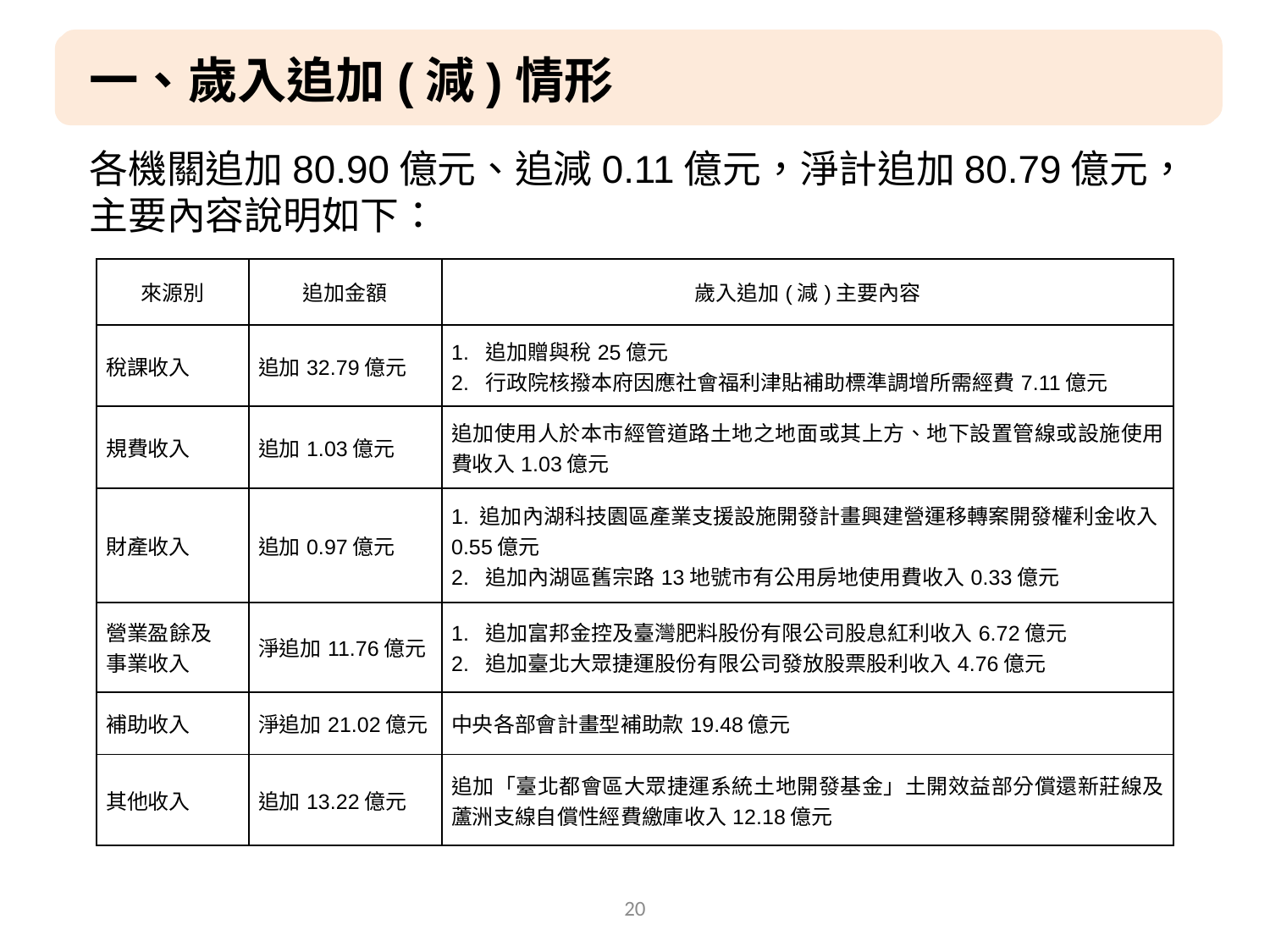

一、歲入追加(減)情形
一、歲入追加(減)情形
各機關追加80.90億元、追減0.11億元，淨計追加80.79億元，主要內容說明如下：
| 來源別 | 追加金額 | 歲入追加(減)主要內容 |
| --- | --- | --- |
| 稅課收入 | 追加32.79億元 | 1. 追加贈與稅25億元 2. 行政院核撥本府因應社會福利津貼補助標準調增所需經費7.11億元 |
| 規費收入 | 追加1.03億元 | 追加使用人於本市經管道路土地之地面或其上方、地下設置管線或設施使用費收入1.03億元 |
| 財產收入 | 追加0.97億元 | 1. 追加內湖科技園區產業支援設施開發計畫興建營運移轉案開發權利金收入0.55億元 2. 追加內湖區舊宗路13地號市有公用房地使用費收入0.33億元 |
| 營業盈餘及 事業收入 | 淨追加11.76億元 | 1. 追加富邦金控及臺灣肥料股份有限公司股息紅利收入6.72億元 2. 追加臺北大眾捷運股份有限公司發放股票股利收入4.76億元 |
| 補助收入 | 淨追加21.02億元 | 中央各部會計畫型補助款19.48億元 |
| 其他收入 | 追加13.22億元 | 追加「臺北都會區大眾捷運系統土地開發基金」土開效益部分償還新莊線及蘆洲支線自償性經費繳庫收入12.18億元 |
20